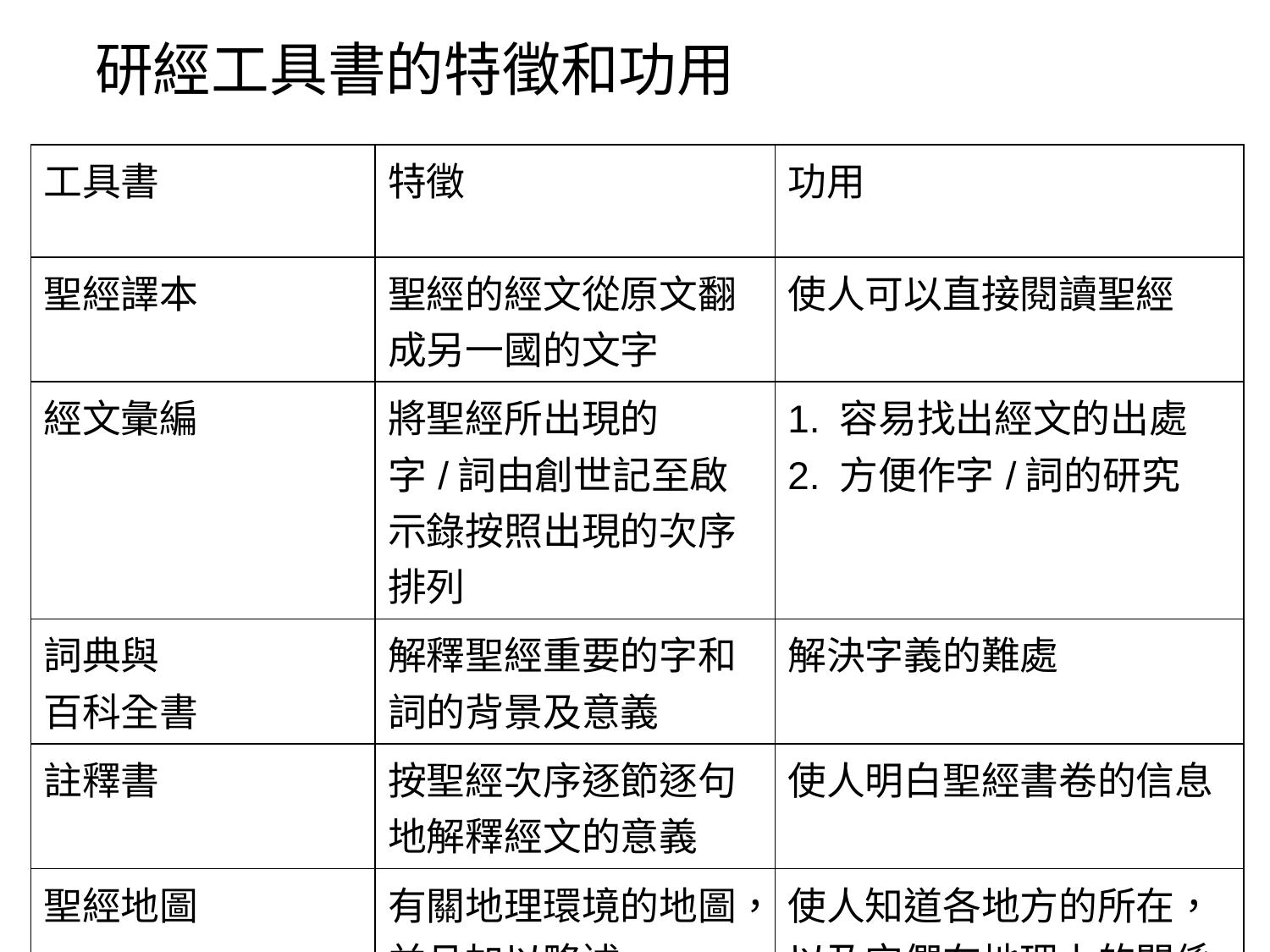

# 研經工具書的特徵和功用
| 工具書 | 特徵 | 功用 |
| --- | --- | --- |
| 聖經譯本 | 聖經的經文從原文翻成另一國的文字 | 使人可以直接閱讀聖經 |
| 經文彙編 | 將聖經所出現的字/詞由創世記至啟示錄按照出現的次序排列 | 1. 容易找出經文的出處 2. 方便作字/詞的研究 |
| 詞典與 百科全書 | 解釋聖經重要的字和詞的背景及意義 | 解決字義的難處 |
| 註釋書 | 按聖經次序逐節逐句地解釋經文的意義 | 使人明白聖經書卷的信息 |
| 聖經地圖 | 有關地理環境的地圖，並且加以略述 | 使人知道各地方的所在，以及它們在地理上的關係 |